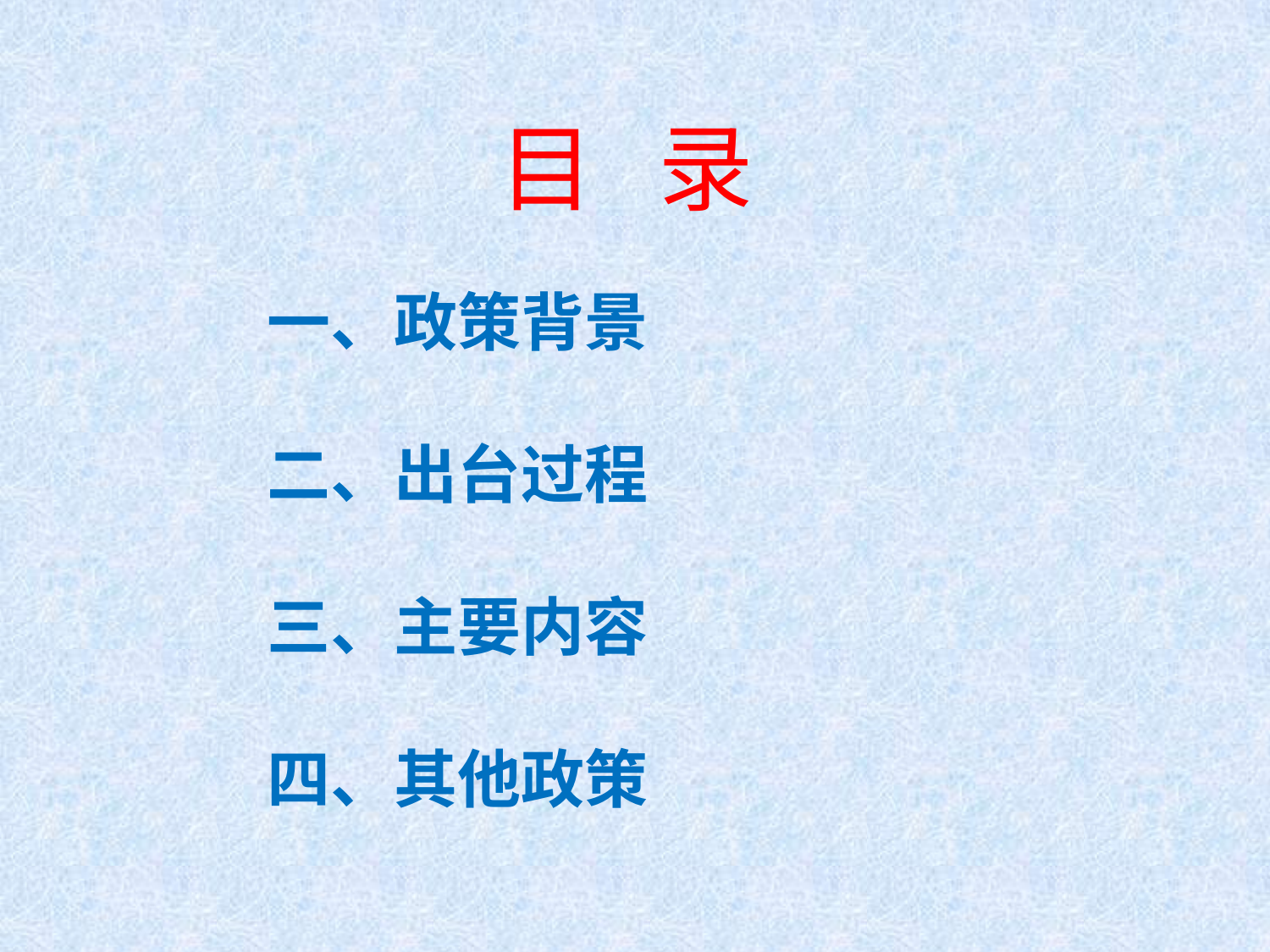

# 目   录
一、政策背景

二、出台过程

三、主要内容

四、其他政策